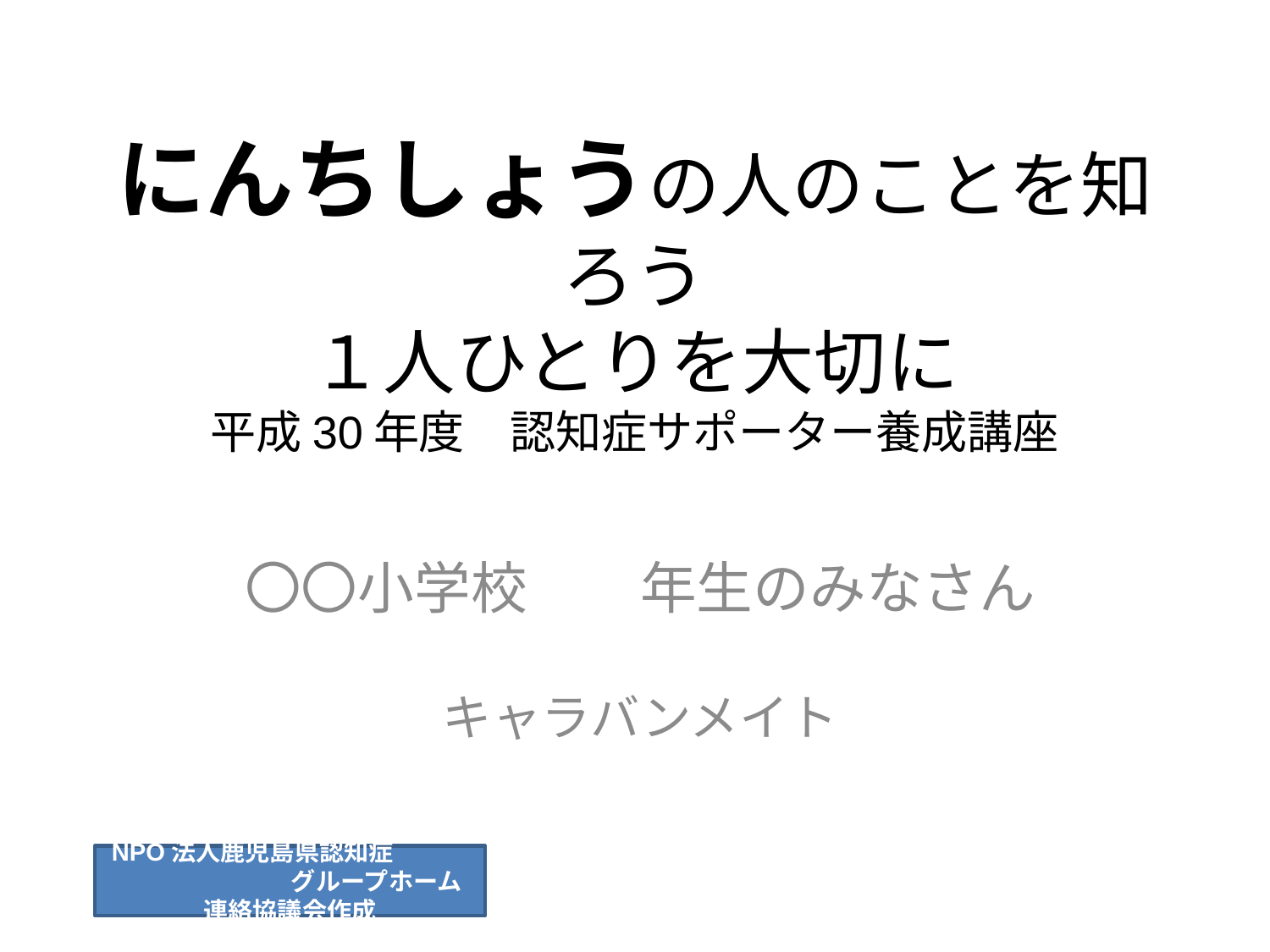

# にんちしょうの人のことを知ろう １人ひとりを大切に 平成30年度　認知症サポーター養成講座
〇〇小学校　　年生のみなさん

　キャラバンメイト
NPO法人鹿児島県認知症　　　　　　　　　　グループホーム連絡協議会作成